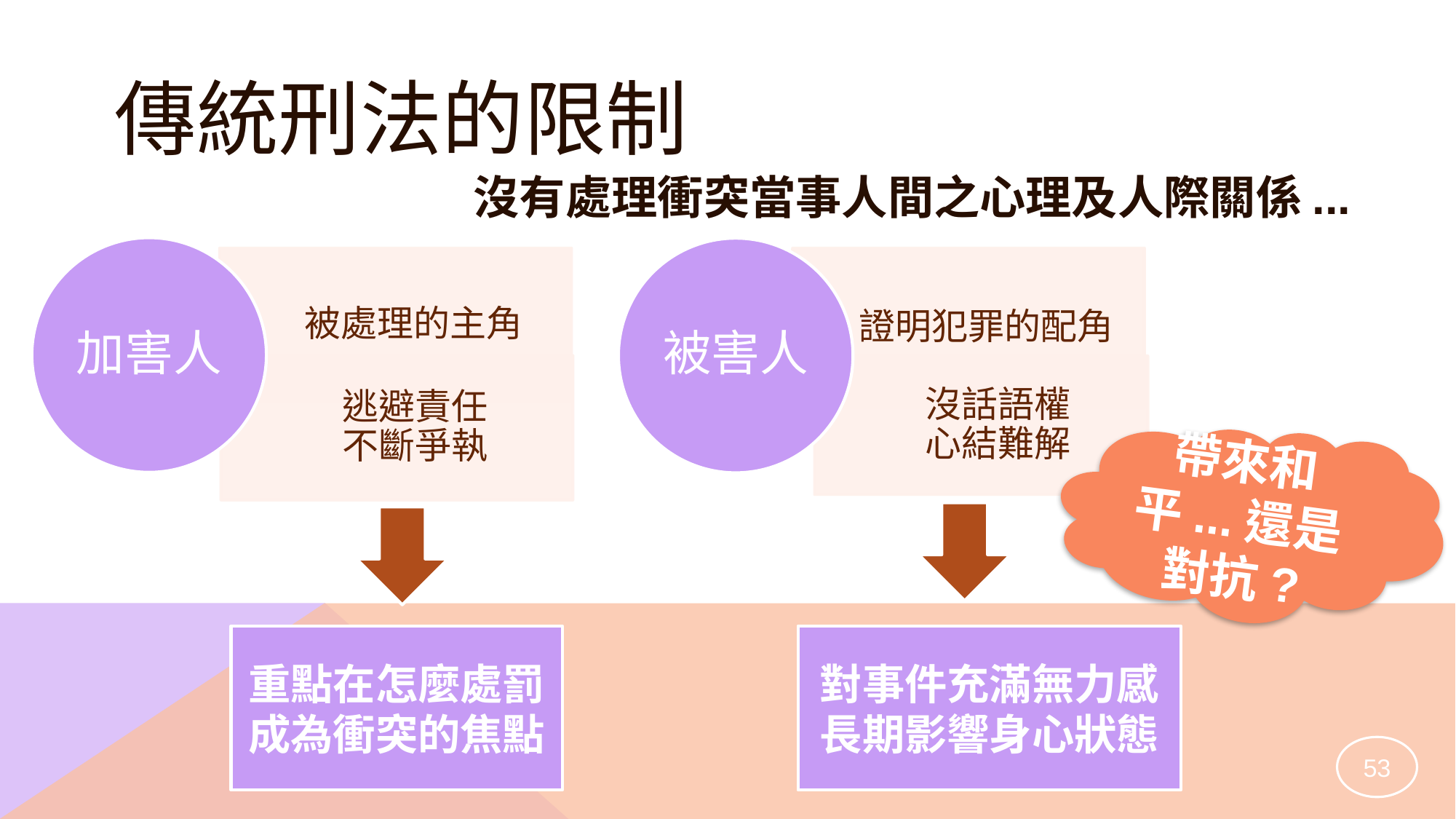

# 傳統刑法的限制
被處理的主角
逃避責任
不斷爭執
加害人
證明犯罪的配角
沒話語權
心結難解
被害人
沒有處理衝突當事人間之心理及人際關係...
帶來和平...還是對抗?

重點在怎麼處罰
成為衝突的焦點
對事件充滿無力感
長期影響身心狀態
53